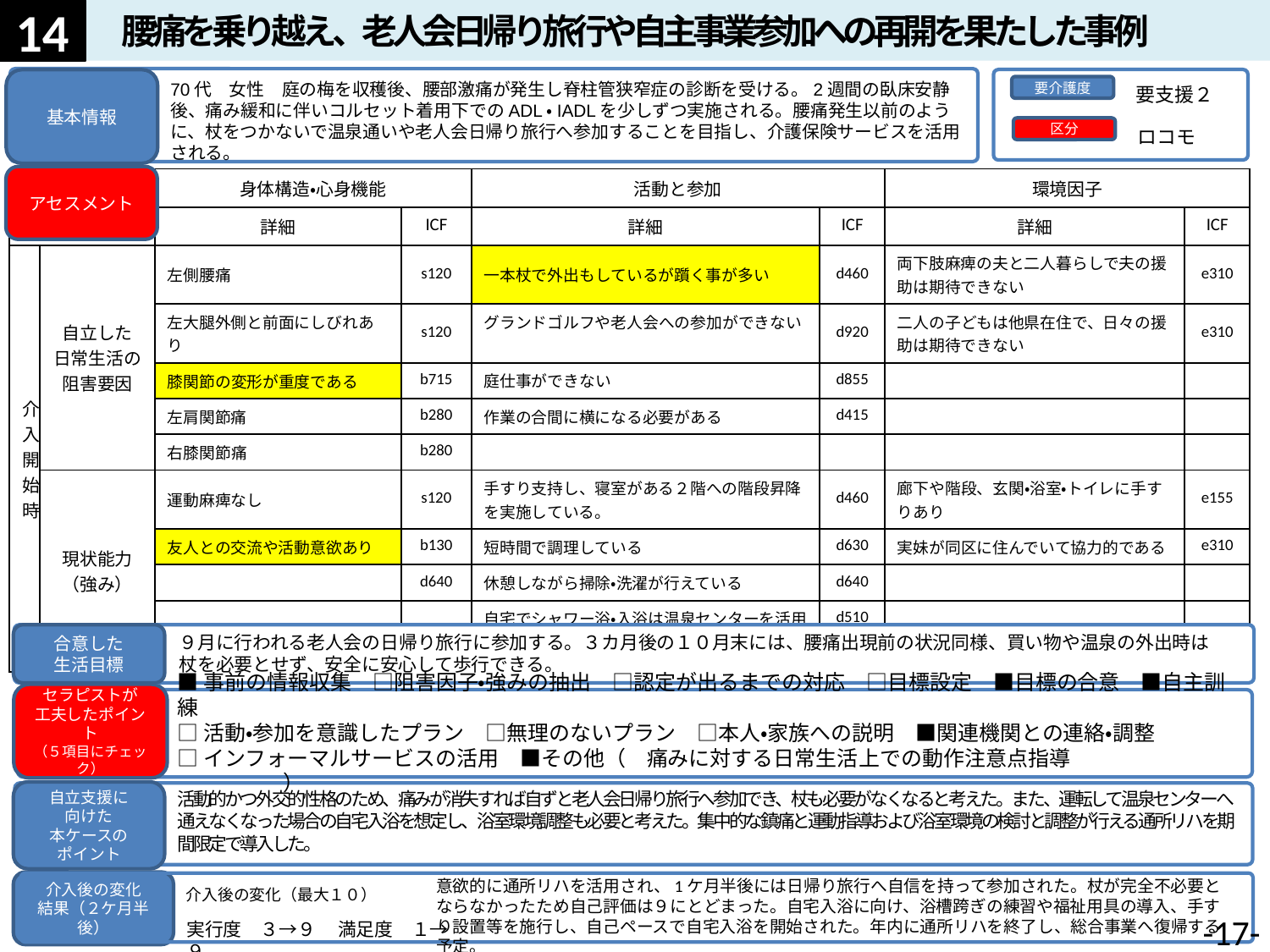

腰痛を乗り越え、老人会日帰り旅行や自主事業参加への再開を果たした事例
14

基本情報
70代　女性　庭の梅を収穫後、腰部激痛が発生し脊柱管狭窄症の診断を受ける。2週間の臥床安静後、痛み緩和に伴いコルセット着用下でのADL・IADLを少しずつ実施される。腰痛発生以前のように、杖をつかないで温泉通いや老人会日帰り旅行へ参加することを目指し、介護保険サービスを活用される。
要支援２
要介護度
区分
ロコモ
アセスメント
|  |  | 身体構造・心身機能 |  | 活動と参加 |  | 環境因子 |  |
| --- | --- | --- | --- | --- | --- | --- | --- |
|  |  | 詳細 | ICF | 詳細 | ICF | 詳細 | ICF |
| 介入開始時 | 自立した 日常生活の 阻害要因 | 左側腰痛 | s120 | 一本杖で外出もしているが躓く事が多い | d460 | 両下肢麻痺の夫と二人暮らしで夫の援助は期待できない | e310 |
|  |  | 左大腿外側と前面にしびれあり | s120 | グランドゴルフや老人会への参加ができない | d920 | 二人の子どもは他県在住で、日々の援助は期待できない | e310 |
|  |  | 膝関節の変形が重度である | b715 | 庭仕事ができない | d855 |  |  |
|  |  | 左肩関節痛 | b280 | 作業の合間に横になる必要がある | d415 |  |  |
|  |  | 右膝関節痛 | b280 |  |  |  |  |
|  | 現状能力 （強み） | 運動麻痺なし | s120 | 手すり支持し、寝室がある２階への階段昇降を実施している。 | d460 | 廊下や階段、玄関・浴室・トイレに手すりあり | e155 |
|  |  | 友人との交流や活動意欲あり | b130 | 短時間で調理している | d630 | 実妹が同区に住んでいて協力的である | e310 |
|  |  |  | d640 | 休憩しながら掃除・洗濯が行えている | d640 |  |  |
|  |  |  |  | 自宅でシャワー浴・入浴は温泉センターを活用 | d510 |  |  |
|  |  |  |  | 運転している（買い物・温泉センター行き） | d475 |  |  |
合意した
生活目標

介入後の変化
結果（２ケ月半後）
実行度　３→９ 　満足度　１→９
９月に行われる老人会の日帰り旅行に参加する。３カ月後の１０月末には、腰痛出現前の状況同様、買い物や温泉の外出時は杖を必要とせず、安全に安心して歩行できる。
セラピストが
工夫したポイント
（５項目にチェック）
■事前の情報収集　□阻害因子・強みの抽出　□認定が出るまでの対応　□目標設定　■目標の合意　■自主訓練
□活動・参加を意識したプラン　□無理のないプラン　□本人・家族への説明　■関連機関との連絡・調整
□インフォーマルサービスの活用　■その他（　痛みに対する日常生活上での動作注意点指導　　　　　　　　　　　　）

活動的かつ外交的性格のため、痛みが消失すれば自ずと老人会日帰り旅行へ参加でき、杖も必要がなくなると考えた。また、運転して温泉センターへ通えなくなった場合の自宅入浴を想定し、浴室環境調整も必要と考えた。集中的な鎮痛と運動指導および浴室環境の検討と調整が行える通所リハを期間限定で導入した。
自立支援に
向けた
本ケースの
ポイント

意欲的に通所リハを活用され、1ケ月半後には日帰り旅行へ自信を持って参加された。杖が完全不必要とならなかったため自己評価は９にとどまった。自宅入浴に向け、浴槽跨ぎの練習や福祉用具の導入、手すり設置等を施行し、自己ペースで自宅入浴を開始された。年内に通所リハを終了し、総合事業へ復帰する予定。

介入後の変化（最大１０）
-17-